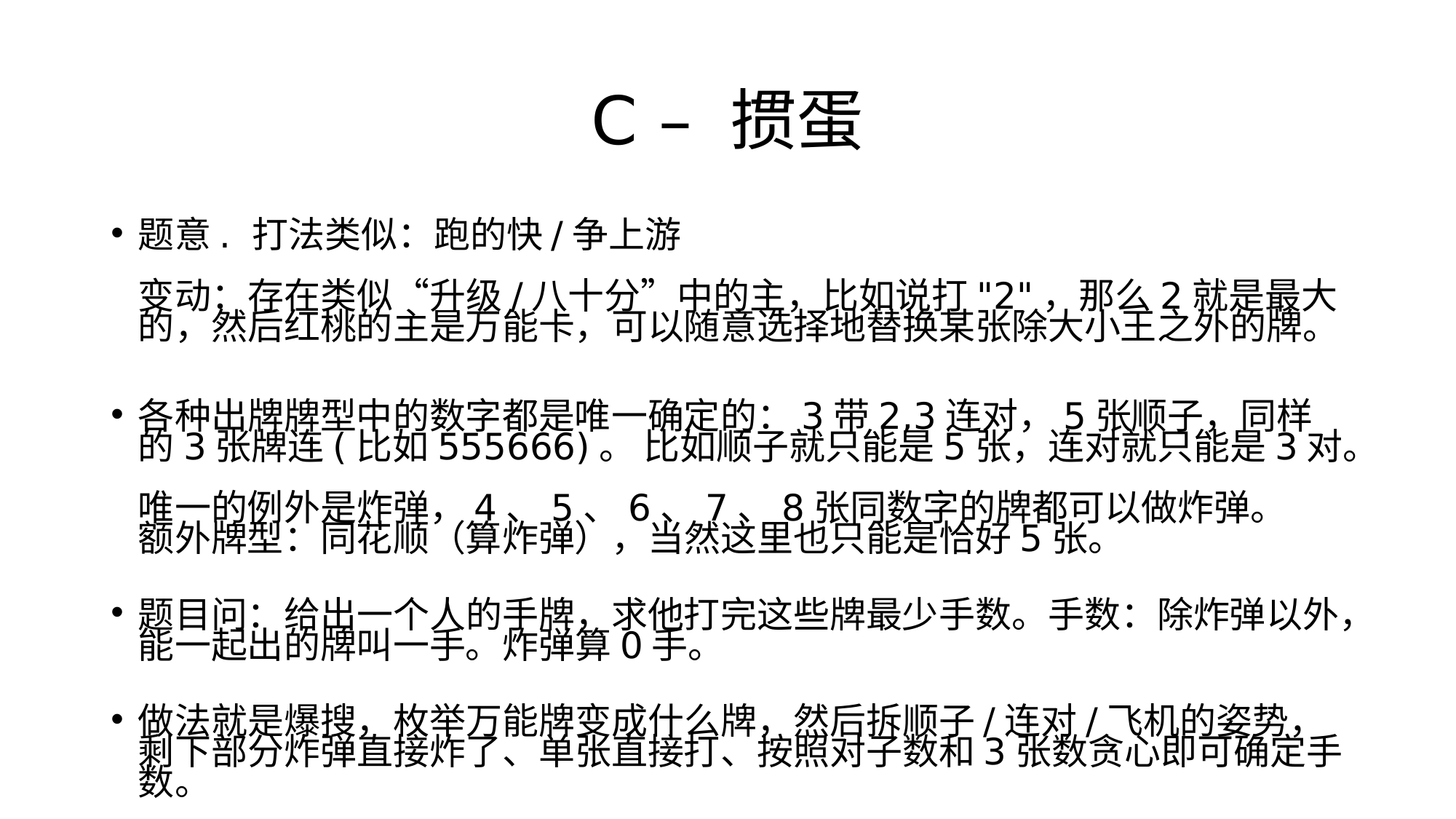

# C – 掼蛋
题意. 打法类似：跑的快/争上游
变动：存在类似“升级/八十分”中的主，比如说打"2"，那么2就是最大的，然后红桃的主是万能卡，可以随意选择地替换某张除大小王之外的牌。
各种出牌牌型中的数字都是唯一确定的：3带2,3连对，5张顺子，同样的3张牌连(比如555666)。 比如顺子就只能是5张，连对就只能是3对。
唯一的例外是炸弹，4、5、6、7、8张同数字的牌都可以做炸弹。
额外牌型：同花顺（算炸弹），当然这里也只能是恰好5张。
题目问：给出一个人的手牌，求他打完这些牌最少手数。手数：除炸弹以外，能一起出的牌叫一手。炸弹算0手。
做法就是爆搜，枚举万能牌变成什么牌，然后拆顺子/连对/飞机的姿势，剩下部分炸弹直接炸了、单张直接打、按照对子数和3张数贪心即可确定手数。